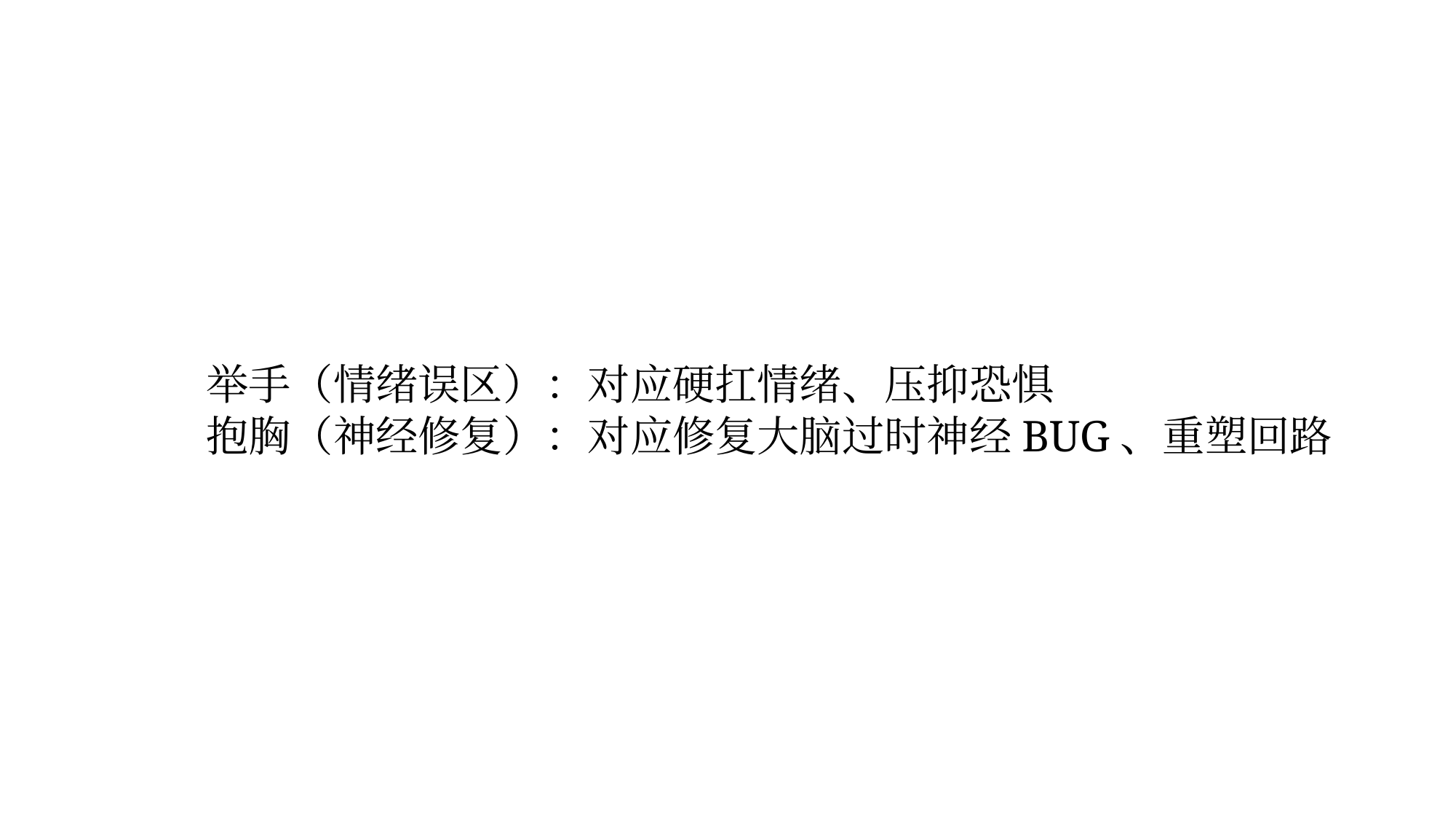

举手（情绪误区）：对应硬扛情绪、压抑恐惧
抱胸（神经修复）：对应修复大脑过时神经BUG、重塑回路